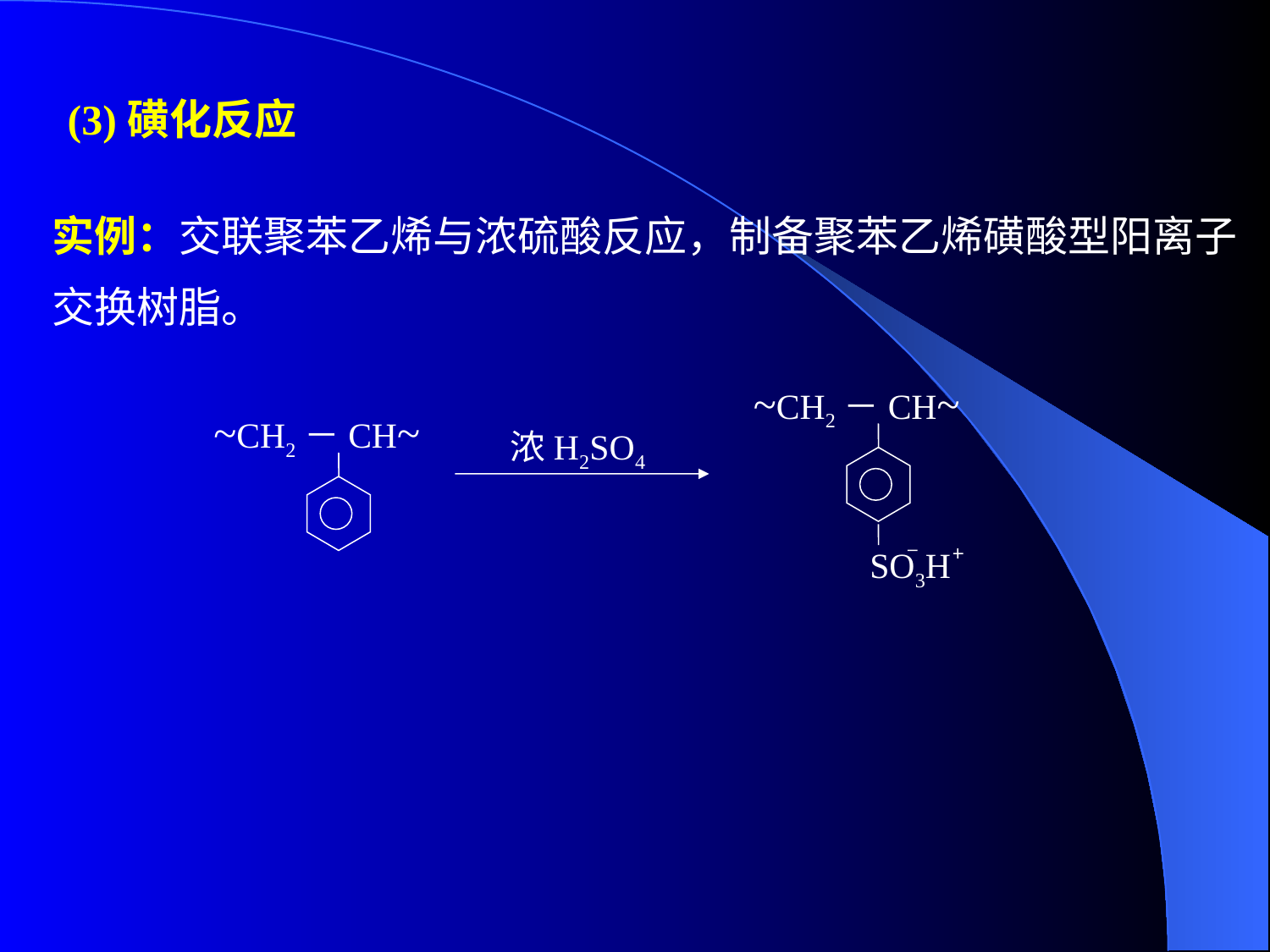

(3)磺化反应
实例：交联聚苯乙烯与浓硫酸反应，制备聚苯乙烯磺酸型阳离子交换树脂。
~CH2－CH~

SO3H

~CH2－CH~

浓H2SO4